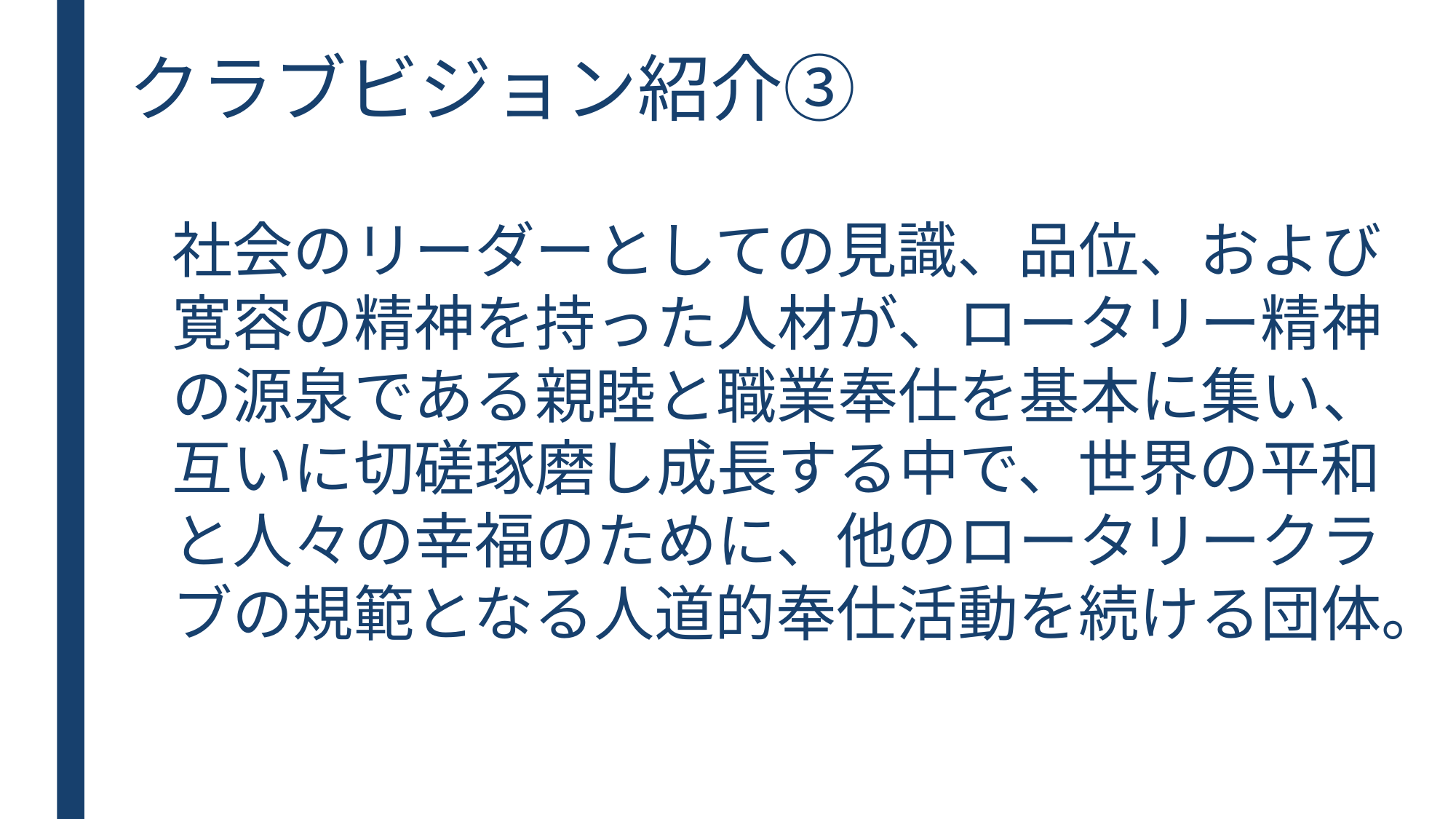

# クラブビジョン紹介③
社会のリーダーとしての見識、品位、および寛容の精神を持った人材が、ロータリー精神の源泉である親睦と職業奉仕を基本に集い、互いに切磋琢磨し成長する中で、世界の平和と人々の幸福のために、他のロータリークラブの規範となる人道的奉仕活動を続ける団体。